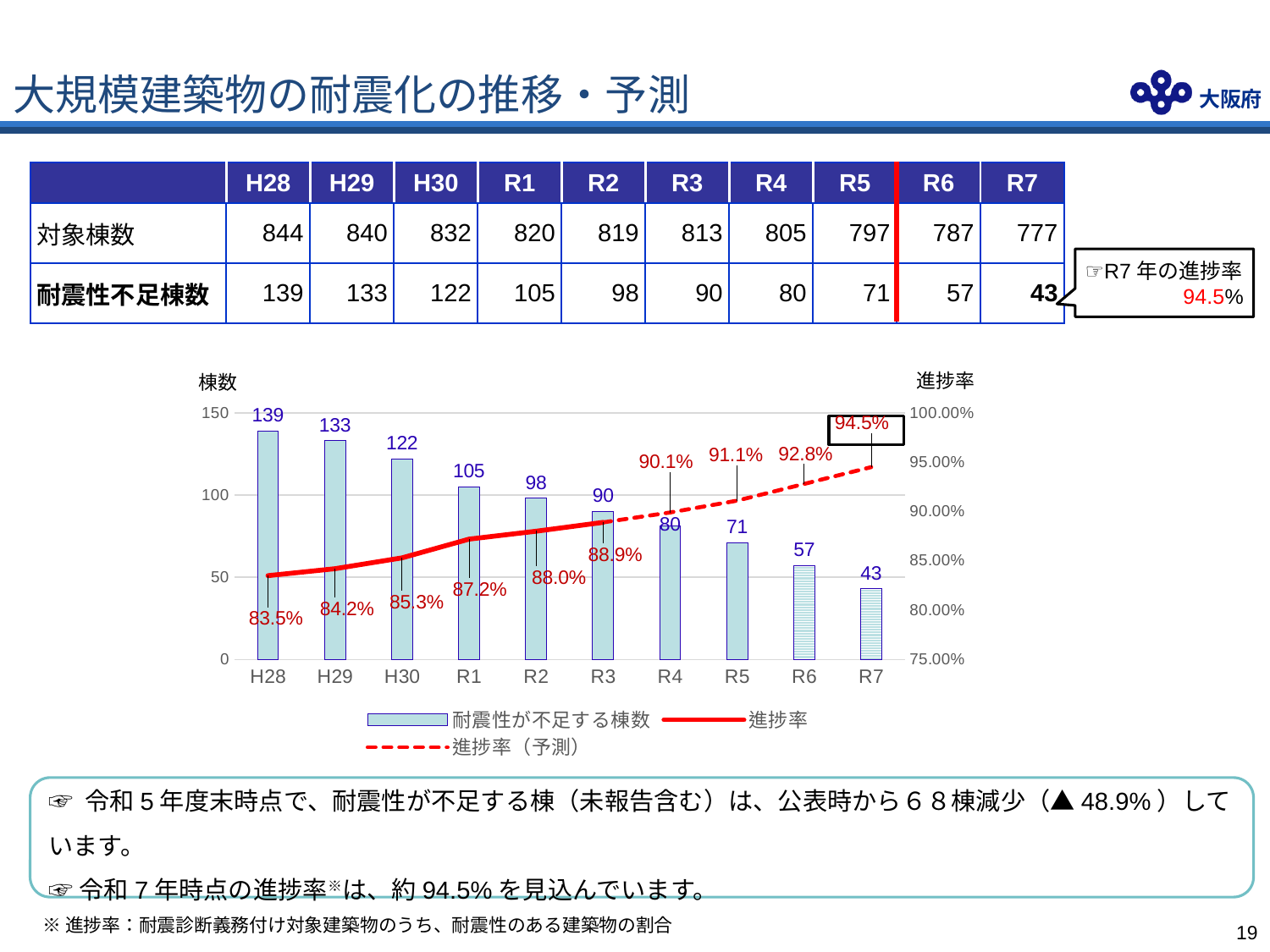

# 大規模建築物の耐震化の推移・予測
|  | H28 | H29 | H30 | R1 | R2 | R3 | R4 | R5 | R6 | R7 |
| --- | --- | --- | --- | --- | --- | --- | --- | --- | --- | --- |
| 対象棟数 | 844 | 840 | 832 | 820 | 819 | 813 | 805 | 797 | 787 | 777 |
| 耐震性不足棟数 | 139 | 133 | 122 | 105 | 98 | 90 | 80 | 71 | 57 | 43 |
☞R7年の進捗率
94.5%
進捗率
棟数

[unsupported chart]

☞ 令和5年度末時点で、耐震性が不足する棟（未報告含む）は、公表時から６８棟減少（▲48.9%）しています。
☞令和7年時点の進捗率※は、約94.5%を見込んでいます。
※進捗率：耐震診断義務付け対象建築物のうち、耐震性のある建築物の割合
19